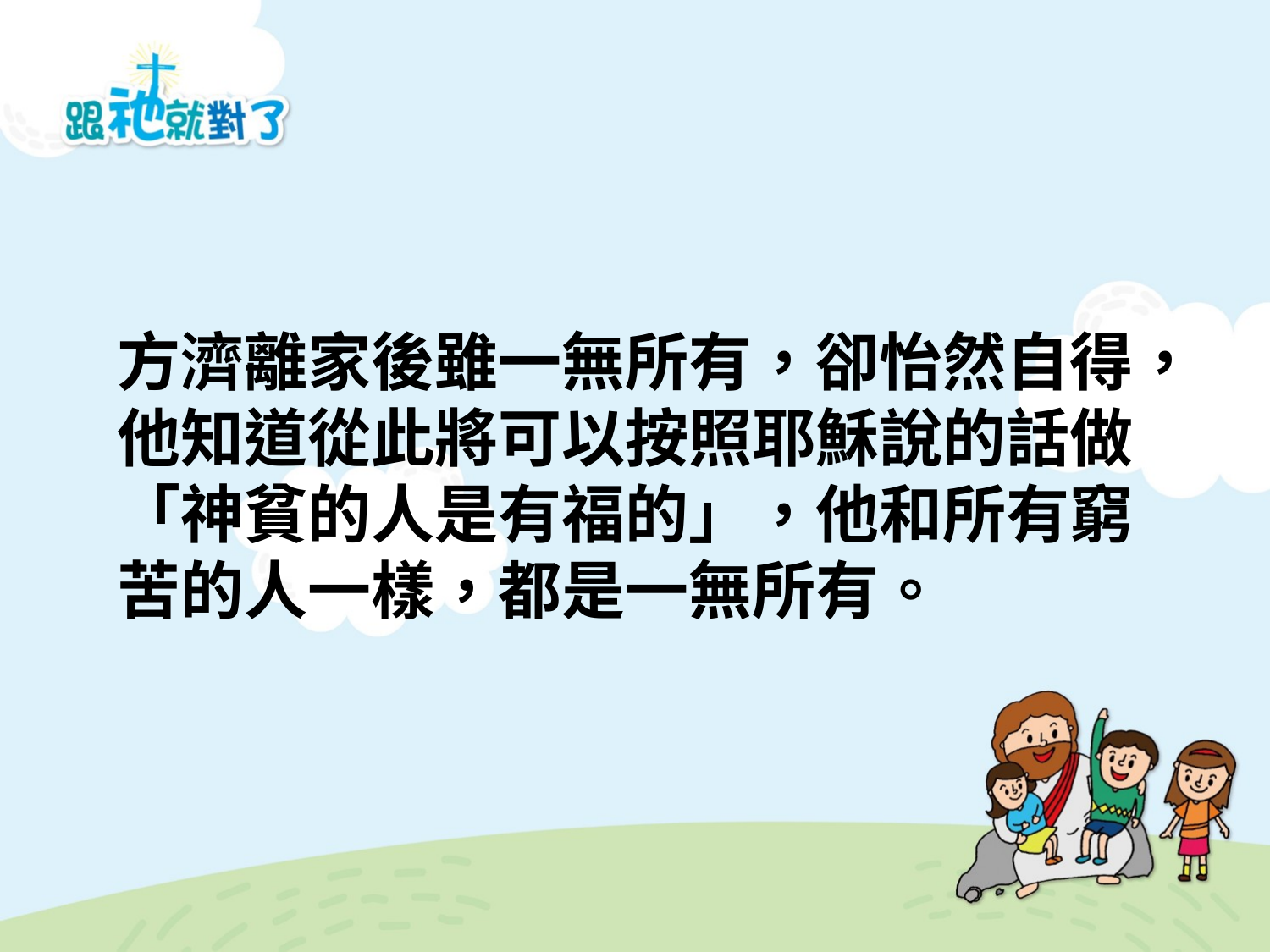

方濟離家後雖一無所有，卻怡然自得，他知道從此將可以按照耶穌說的話做「神貧的人是有福的」，他和所有窮苦的人一樣，都是一無所有。